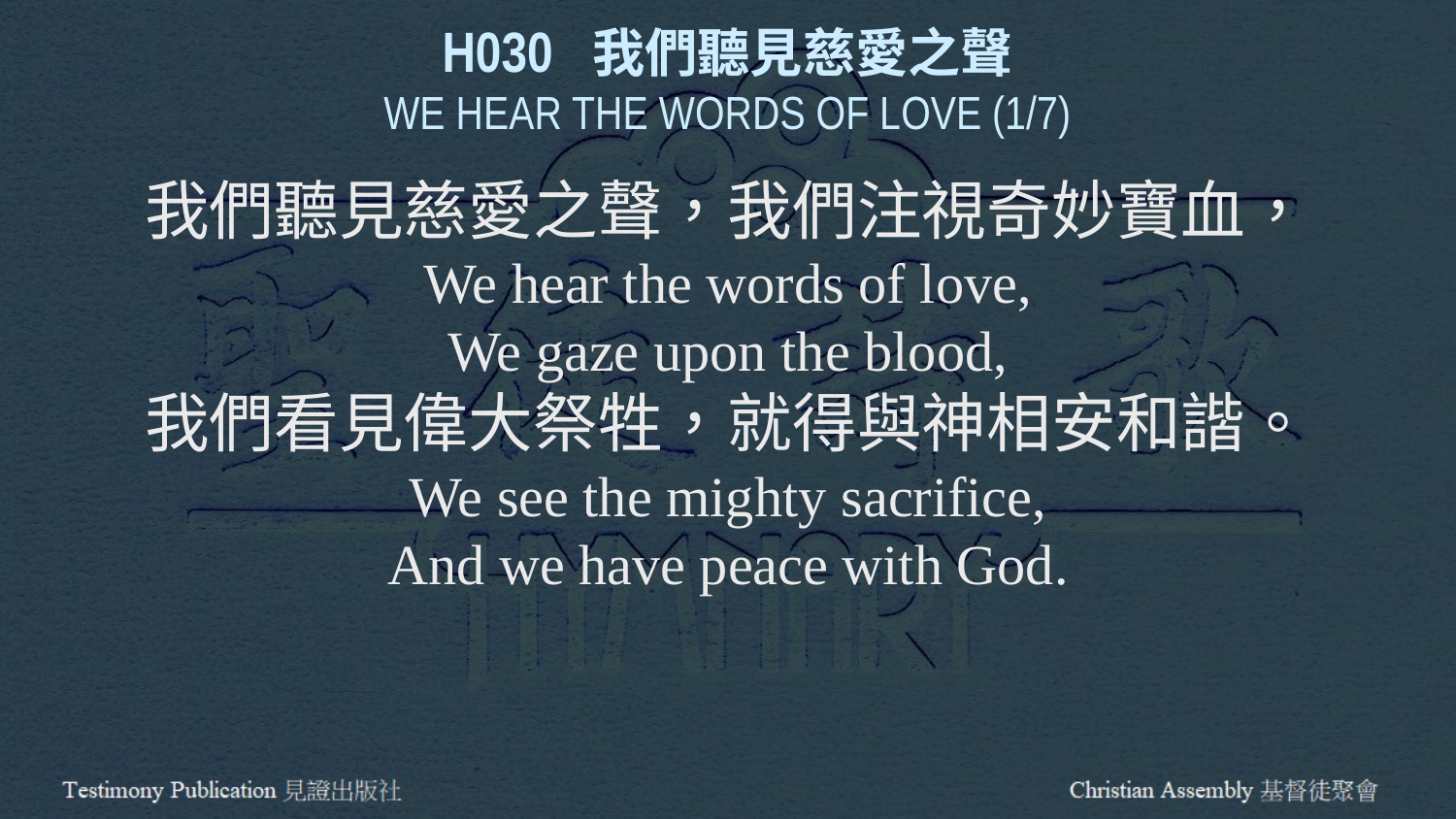

H030  我們聽見慈愛之聲
WE HEAR THE WORDS OF LOVE (1/7)
我們聽見慈愛之聲，我們注視奇妙寶血，
We hear the words of love,
We gaze upon the blood,
我們看見偉大祭牲，就得與神相安和諧。
We see the mighty sacrifice,
And we have peace with God.